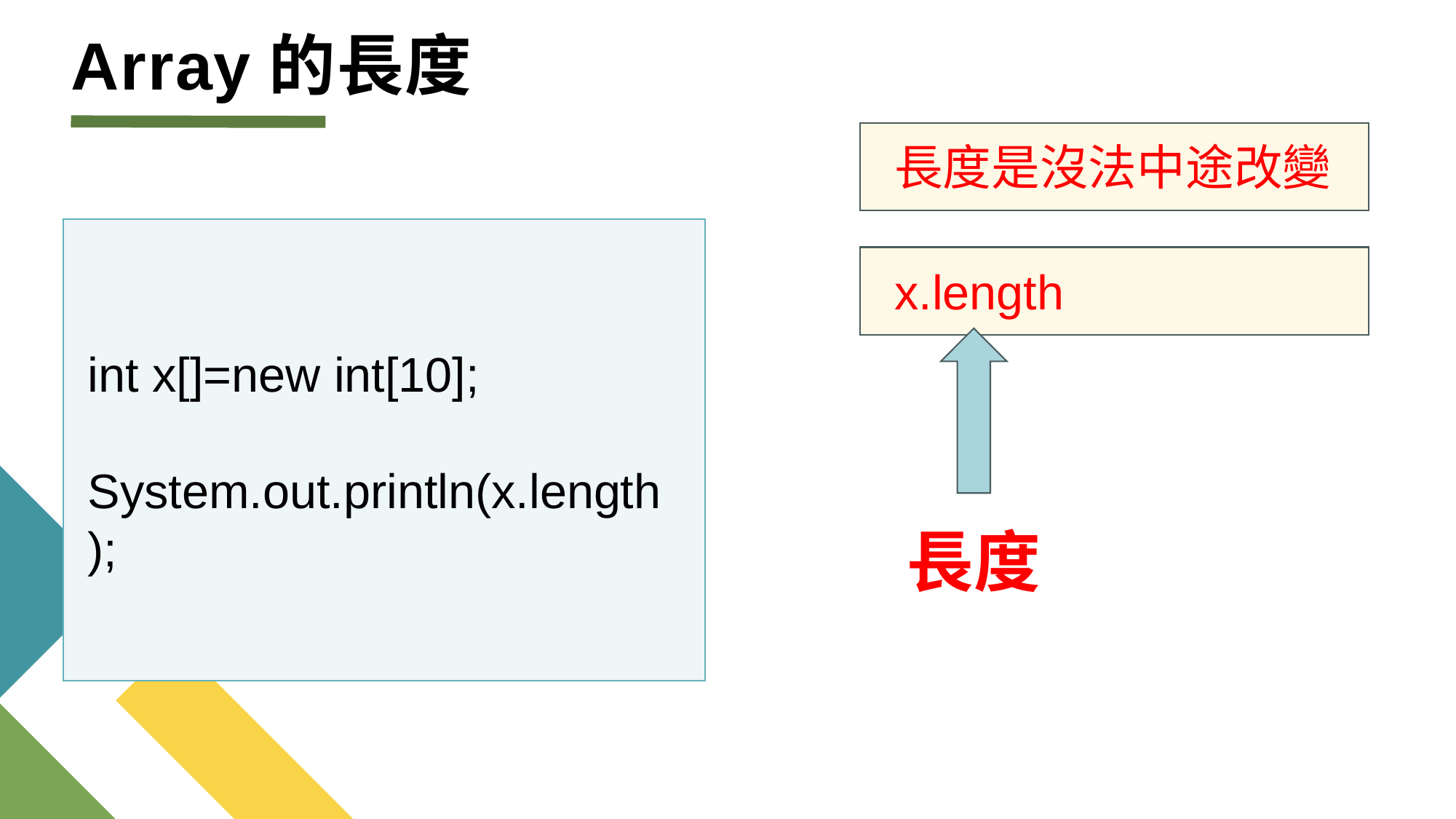

# Array的長度

長度是沒法中途改變

x.length
int x[]=new int[10];

System.out.println(x.length);

長度